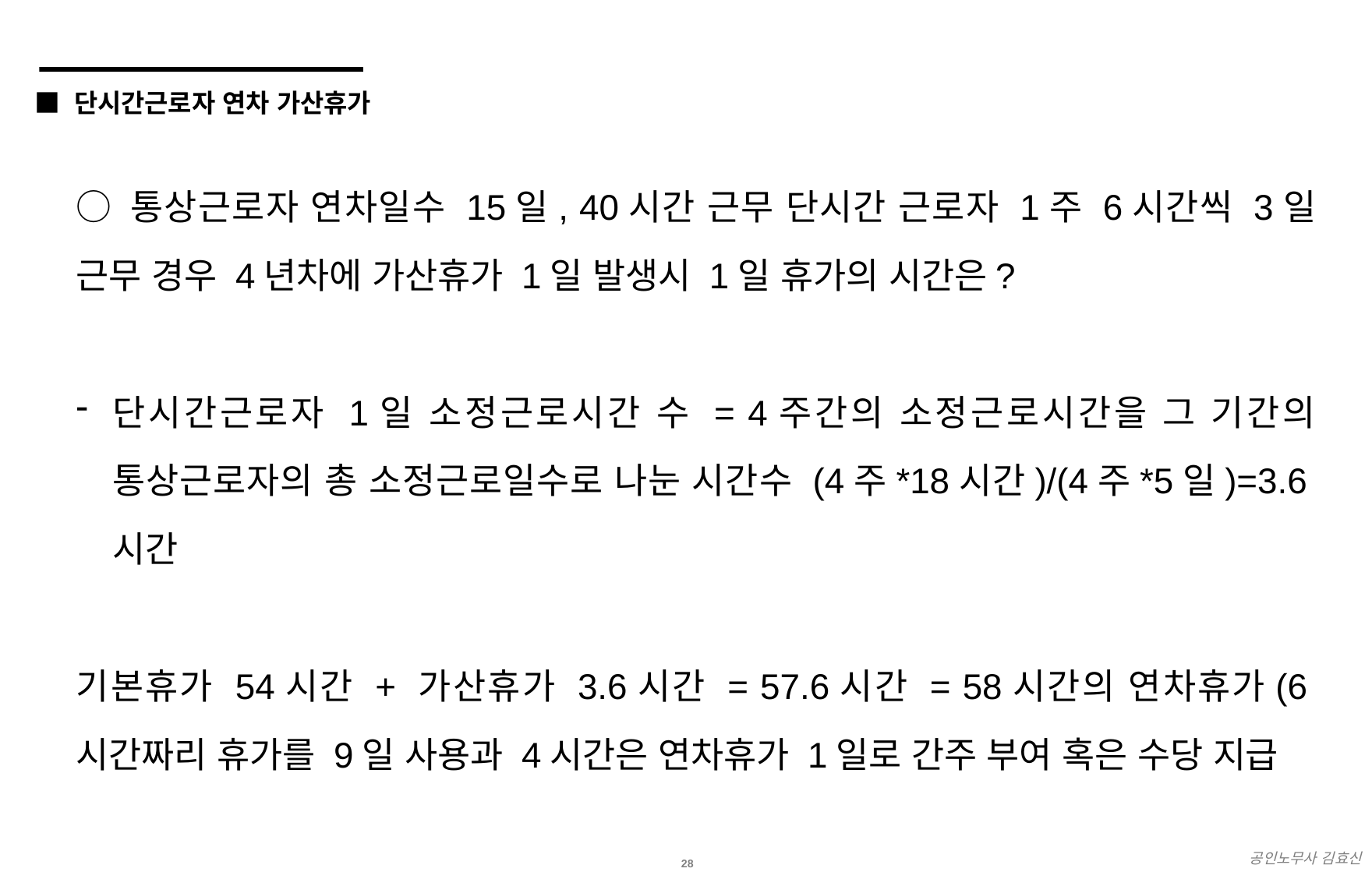

■ 단시간근로자 연차 가산휴가
○ 통상근로자 연차일수 15일, 40시간 근무 단시간 근로자 1주 6시간씩 3일 근무 경우 4년차에 가산휴가 1일 발생시 1일 휴가의 시간은?

단시간근로자 1일 소정근로시간 수 = 4주간의 소정근로시간을 그 기간의 통상근로자의 총 소정근로일수로 나눈 시간수 (4주*18시간)/(4주*5일)=3.6시간

기본휴가 54시간 + 가산휴가 3.6시간 = 57.6시간 = 58시간의 연차휴가(6시간짜리 휴가를 9일 사용과 4시간은 연차휴가 1일로 간주 부여 혹은 수당 지급